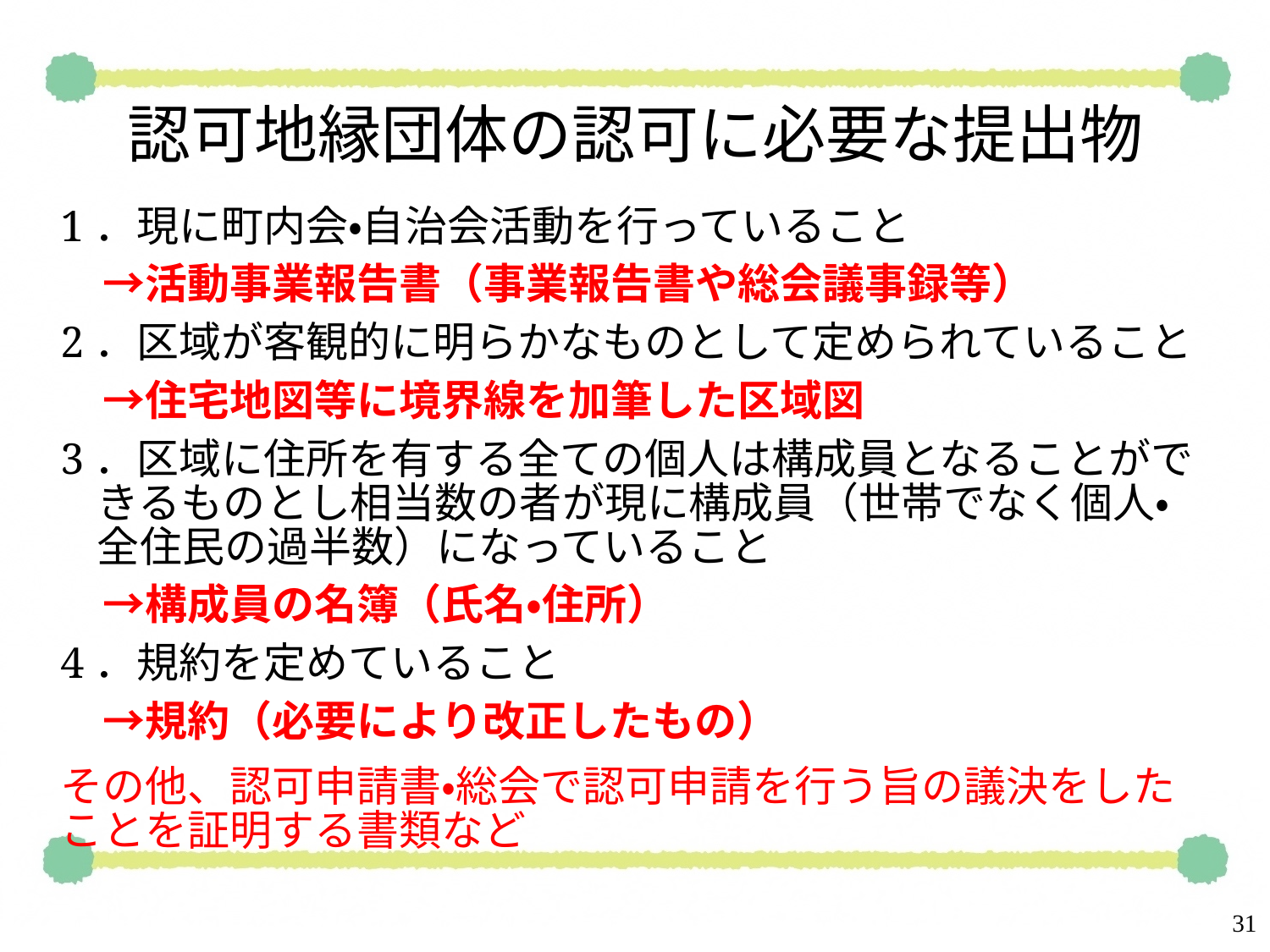

# 認可地縁団体の認可に必要な提出物
1．現に町内会・自治会活動を行っていること
　→活動事業報告書（事業報告書や総会議事録等）
2．区域が客観的に明らかなものとして定められていること
　→住宅地図等に境界線を加筆した区域図
3．区域に住所を有する全ての個人は構成員となることができるものとし相当数の者が現に構成員（世帯でなく個人・全住民の過半数）になっていること
　→構成員の名簿（氏名・住所）
4．規約を定めていること
　→規約（必要により改正したもの）
その他、認可申請書・総会で認可申請を行う旨の議決をしたことを証明する書類など
31